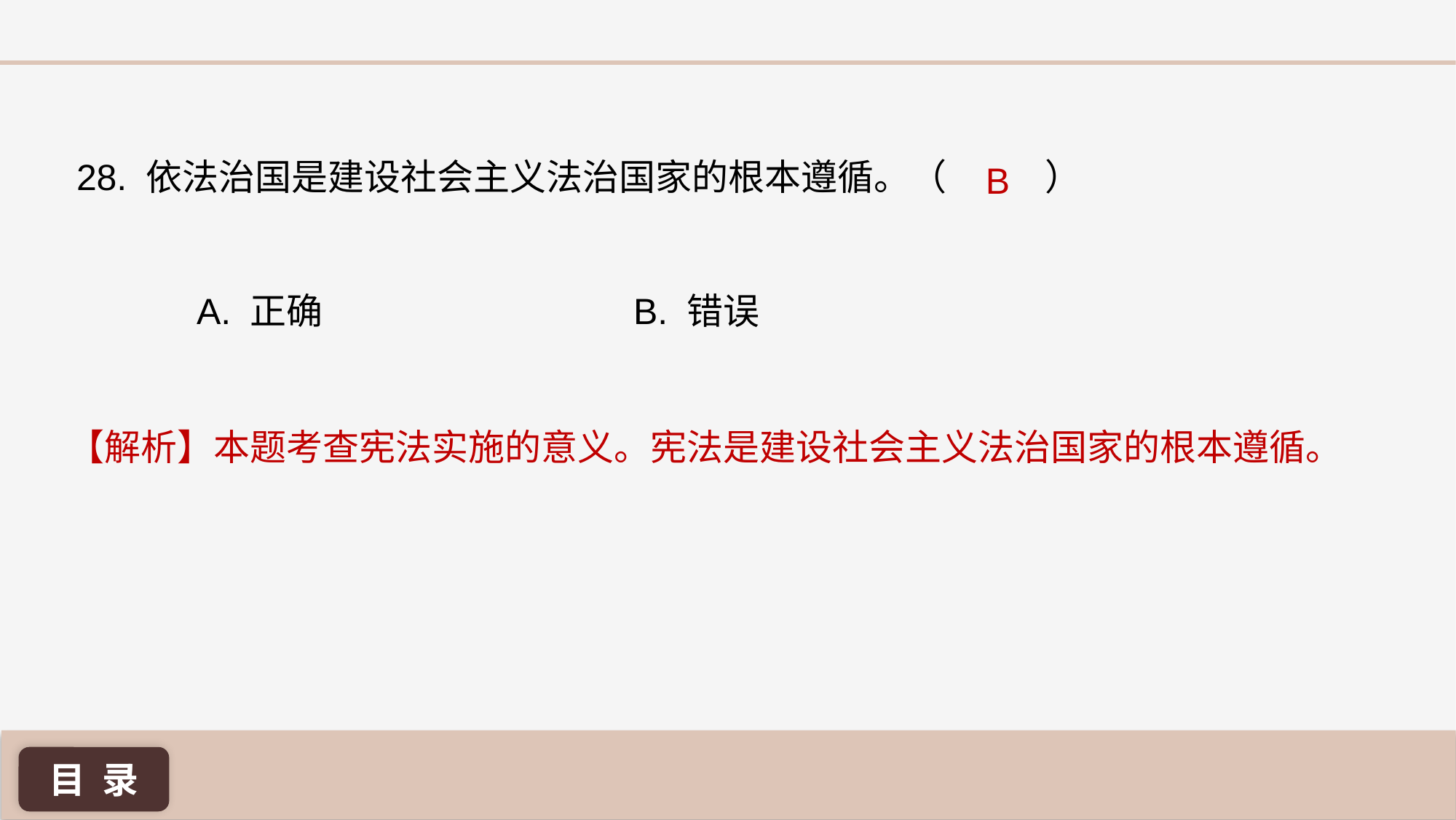

28. 依法治国是建设社会主义法治国家的根本遵循。（            ）
B
A. 正确 			B. 错误
【解析】本题考查宪法实施的意义。宪法是建设社会主义法治国家的根本遵循。